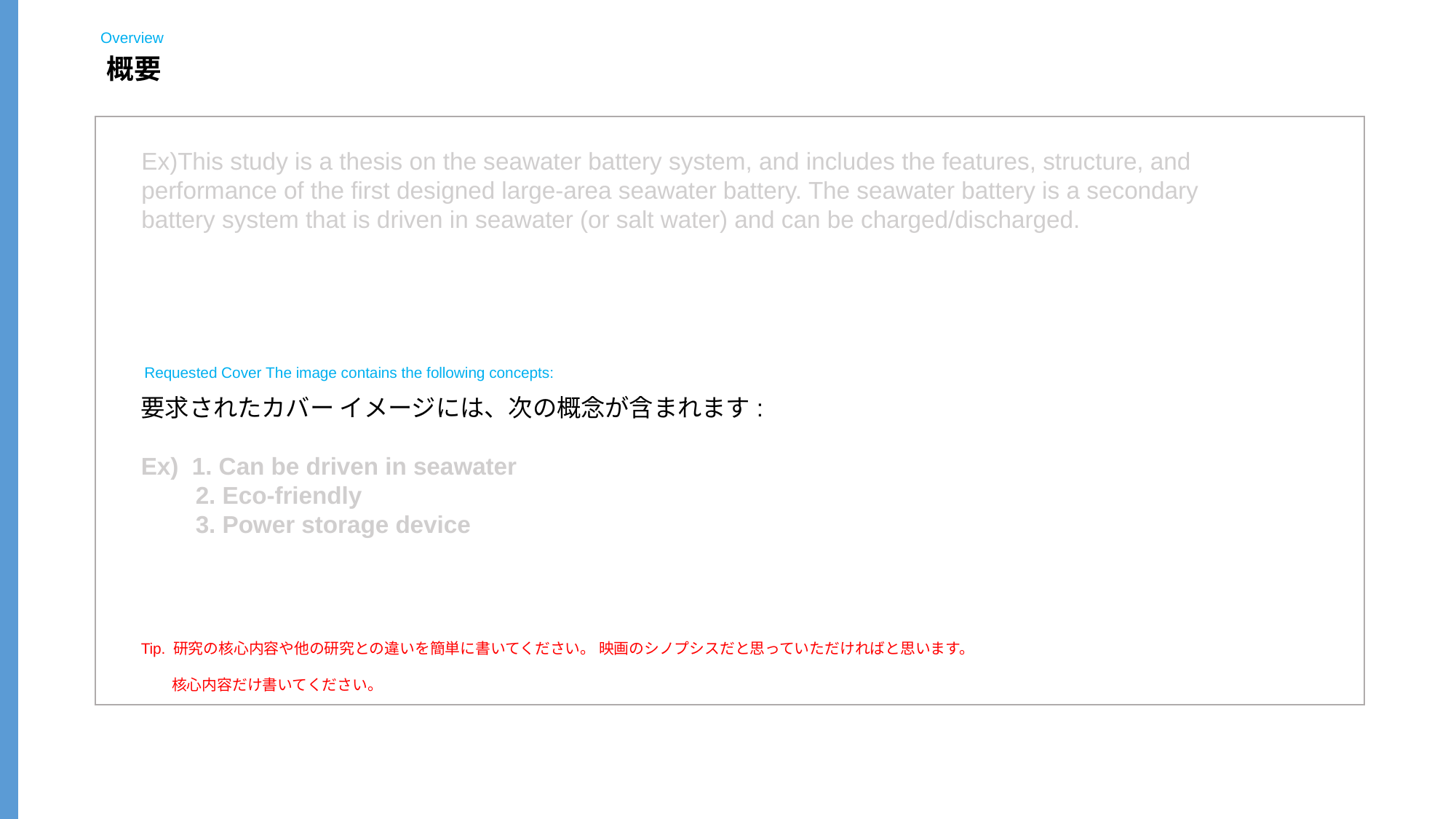

Overview
概要

Ex)This study is a thesis on the seawater battery system, and includes the features, structure, and
performance of the first designed large-area seawater battery. The seawater battery is a secondary
battery system that is driven in seawater (or salt water) and can be charged/discharged.

Requested Cover The image contains the following concepts:
要求されたカバー イメージには、次の概念が含まれます:

Ex)  1. Can be driven in seawater
2. Eco-friendly
3. Power storage device

Tip. 研究の核心内容や他の研究との違いを簡単に書いてください。 映画のシノプシスだと思っていただければと思います。
         核心内容だけ書いてください。